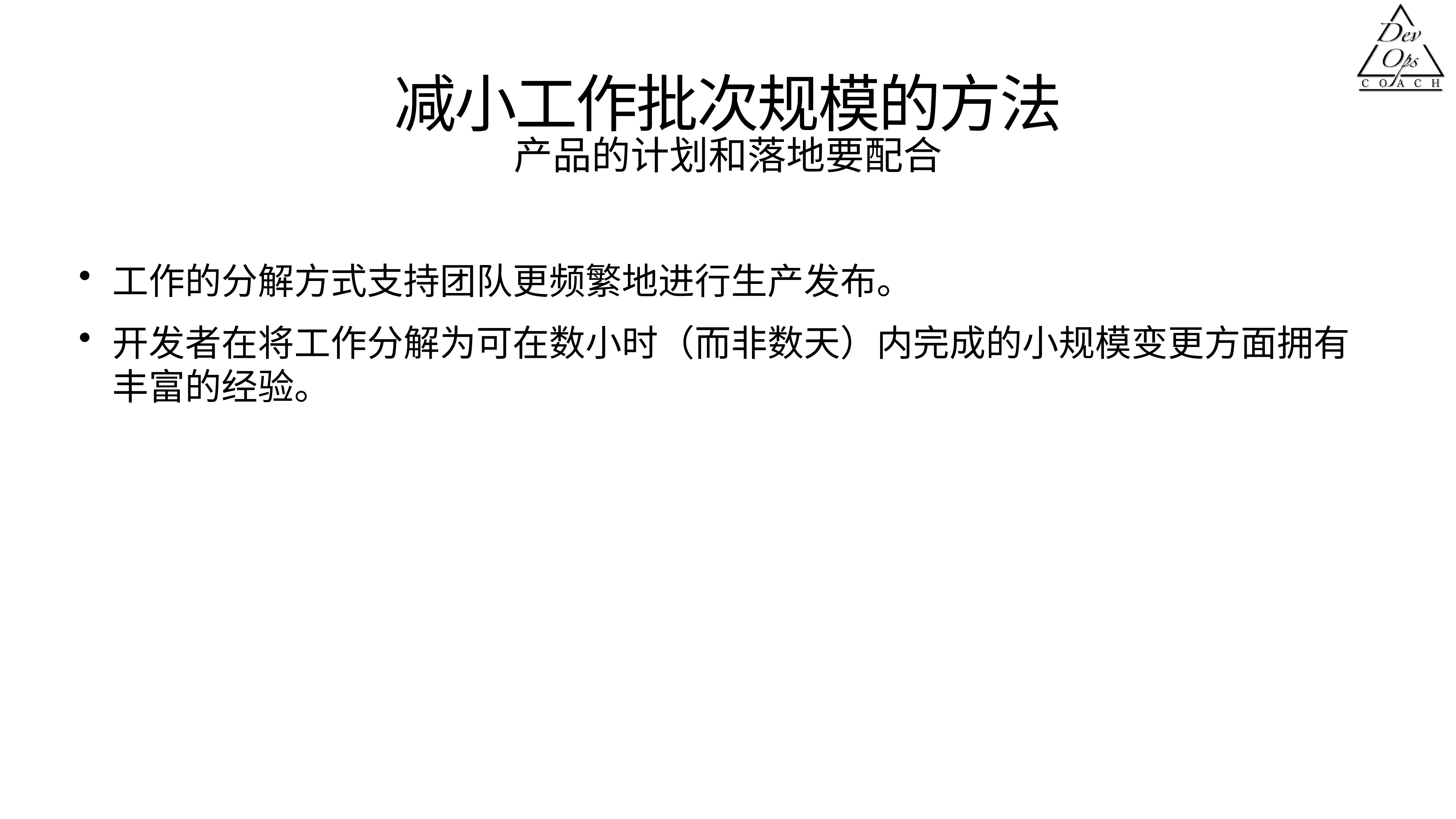

# 减小工作批次规模的方法
产品的计划和落地要配合
工作的分解方式支持团队更频繁地进行生产发布。
开发者在将工作分解为可在数小时（而非数天）内完成的小规模变更方面拥有丰富的经验。